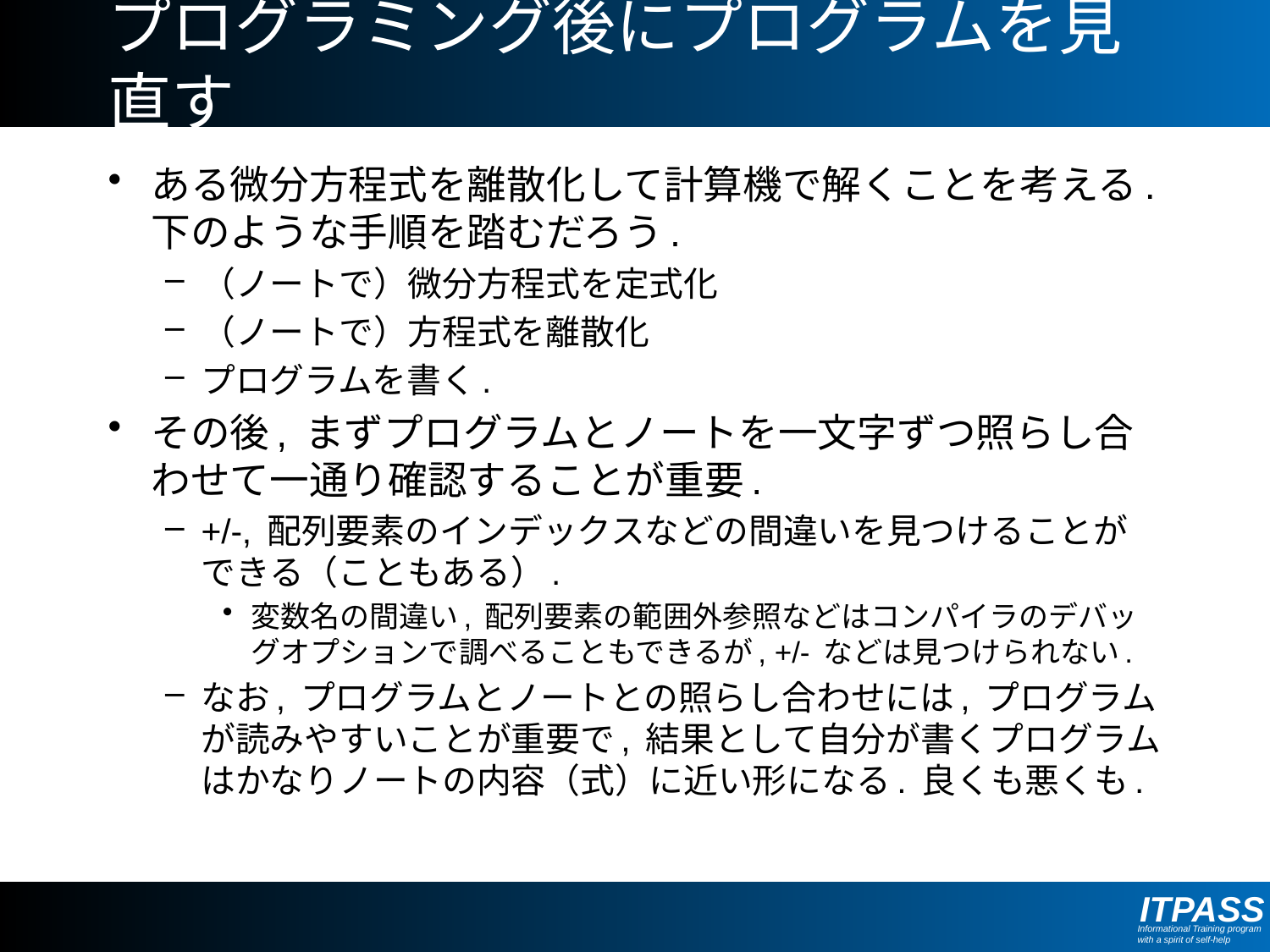

# プログラミング後にプログラムを見直す
ある微分方程式を離散化して計算機で解くことを考える. 下のような手順を踏むだろう.
（ノートで）微分方程式を定式化
（ノートで）方程式を離散化
プログラムを書く.
その後, まずプログラムとノートを一文字ずつ照らし合わせて一通り確認することが重要.
+/-, 配列要素のインデックスなどの間違いを見つけることができる（こともある）.
変数名の間違い, 配列要素の範囲外参照などはコンパイラのデバッグオプションで調べることもできるが, +/- などは見つけられない.
なお, プログラムとノートとの照らし合わせには, プログラムが読みやすいことが重要で, 結果として自分が書くプログラムはかなりノートの内容（式）に近い形になる. 良くも悪くも.